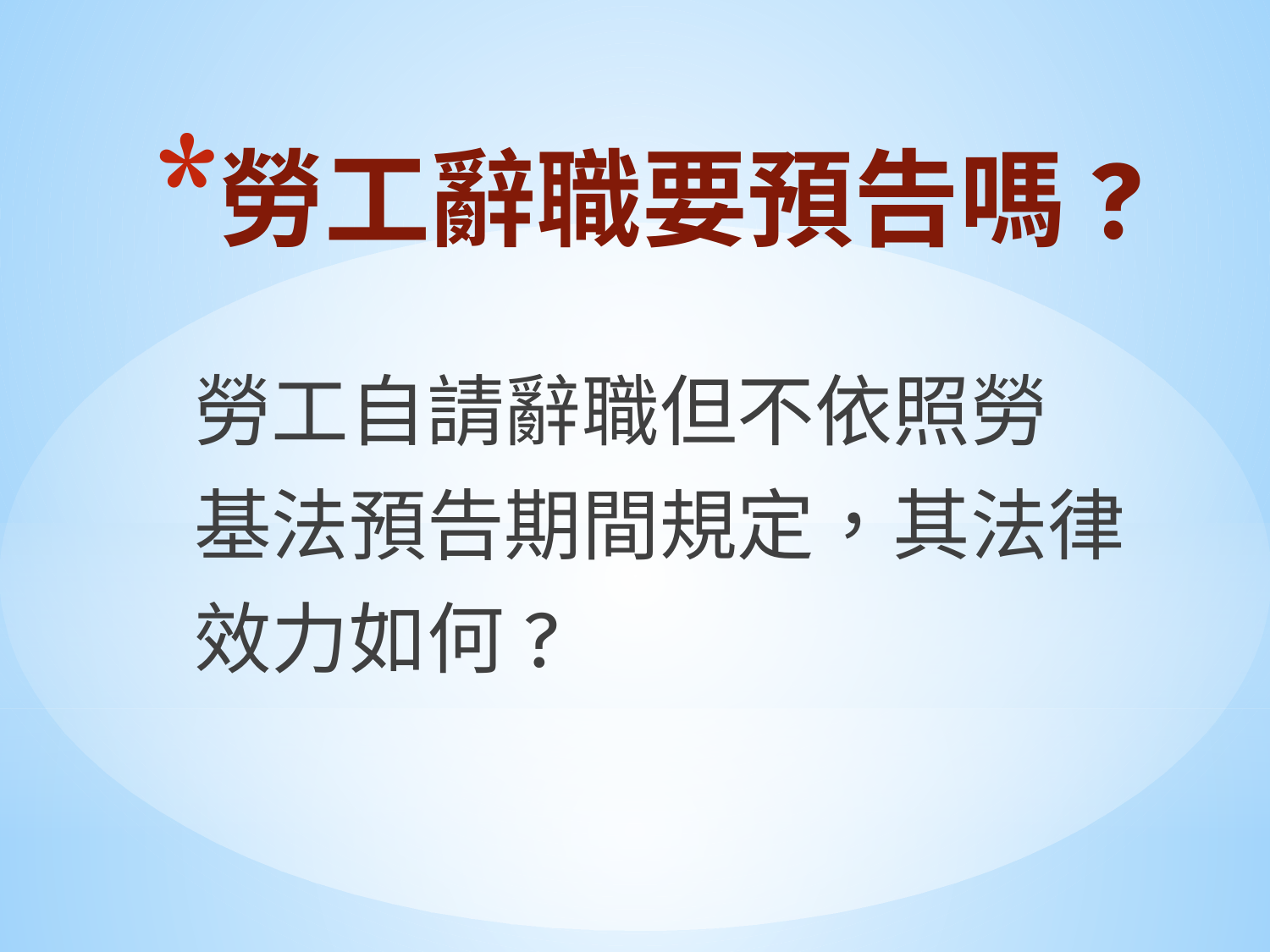

# 勞工辭職要預告嗎?
勞工自請辭職但不依照勞
基法預告期間規定，其法律
效力如何?